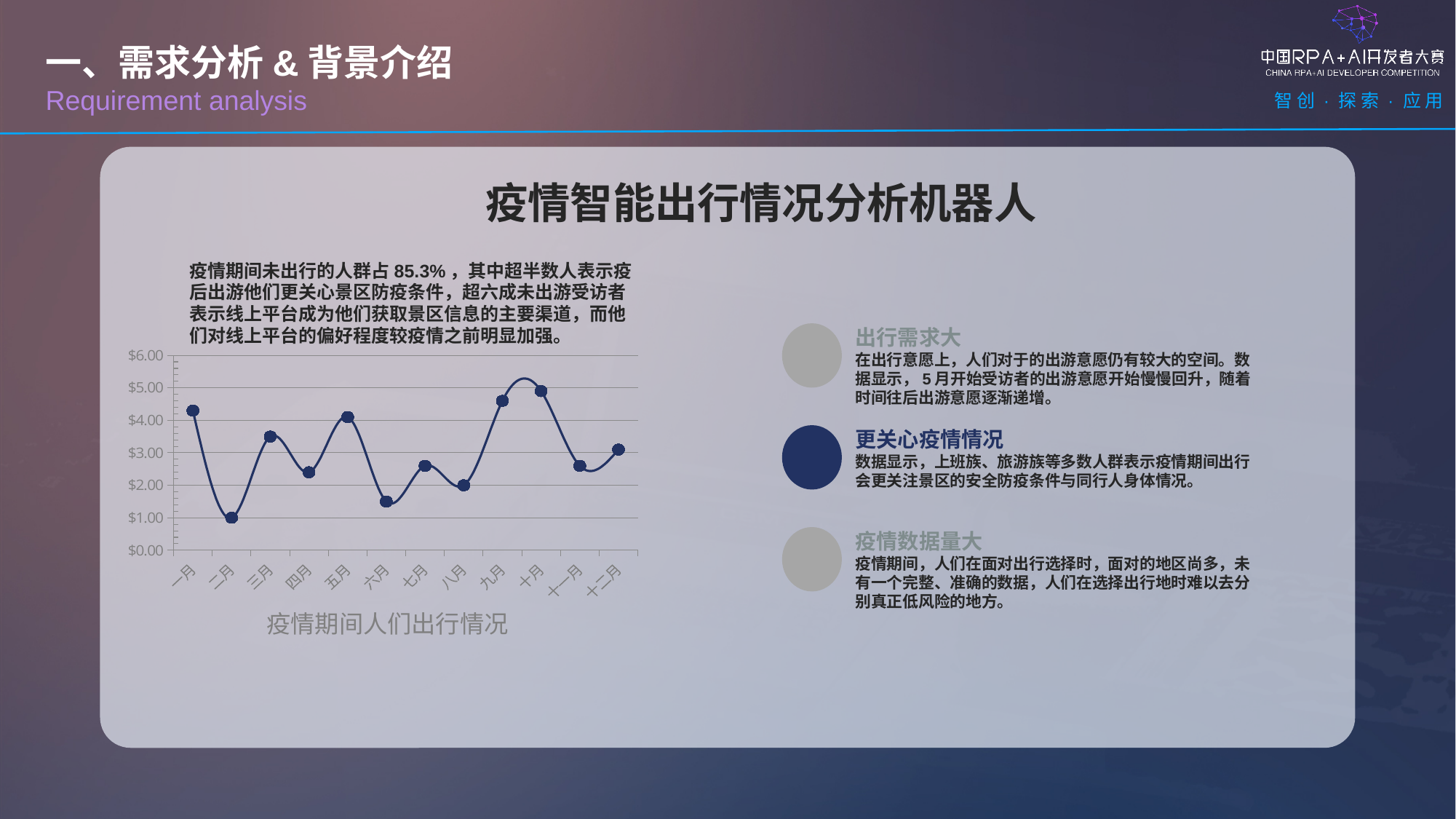

一、需求分析&背景介绍
Requirement analysis

疫情智能出行情况分析机器人
疫情期间未出行的人群占85.3%，其中超半数人表示疫后出游他们更关心景区防疫条件，超六成未出游受访者表示线上平台成为他们获取景区信息的主要渠道，而他们对线上平台的偏好程度较疫情之前明显加强。

### Chart

| Category | 列1 |
|---|---|
| 一月 | 4.3 |
| 二月 | 1.0 |
| 三月 | 3.5 |
| 四月 | 2.4 |
| 五月 | 4.1 |
| 六月 | 1.5 |
| 七月 | 2.6 |
| 八月 | 2.0 |
| 九月 | 4.6 |
| 十月 | 4.9 |
| 十一月 | 2.6 |
| 十二月 | 3.1 |
出行需求大
在出行意愿上，人们对于的出游意愿仍有较大的空间。数据显示，5月开始受访者的出游意愿开始慢慢回升，随着时间往后出游意愿逐渐递增。

更关心疫情情况
数据显示，上班族、旅游族等多数人群表示疫情期间出行会更关注景区的安全防疫条件与同行人身体情况。

疫情数据量大
疫情期间，人们在面对出行选择时，面对的地区尚多，未有一个完整、准确的数据，人们在选择出行地时难以去分别真正低风险的地方。

疫情期间人们出行情况